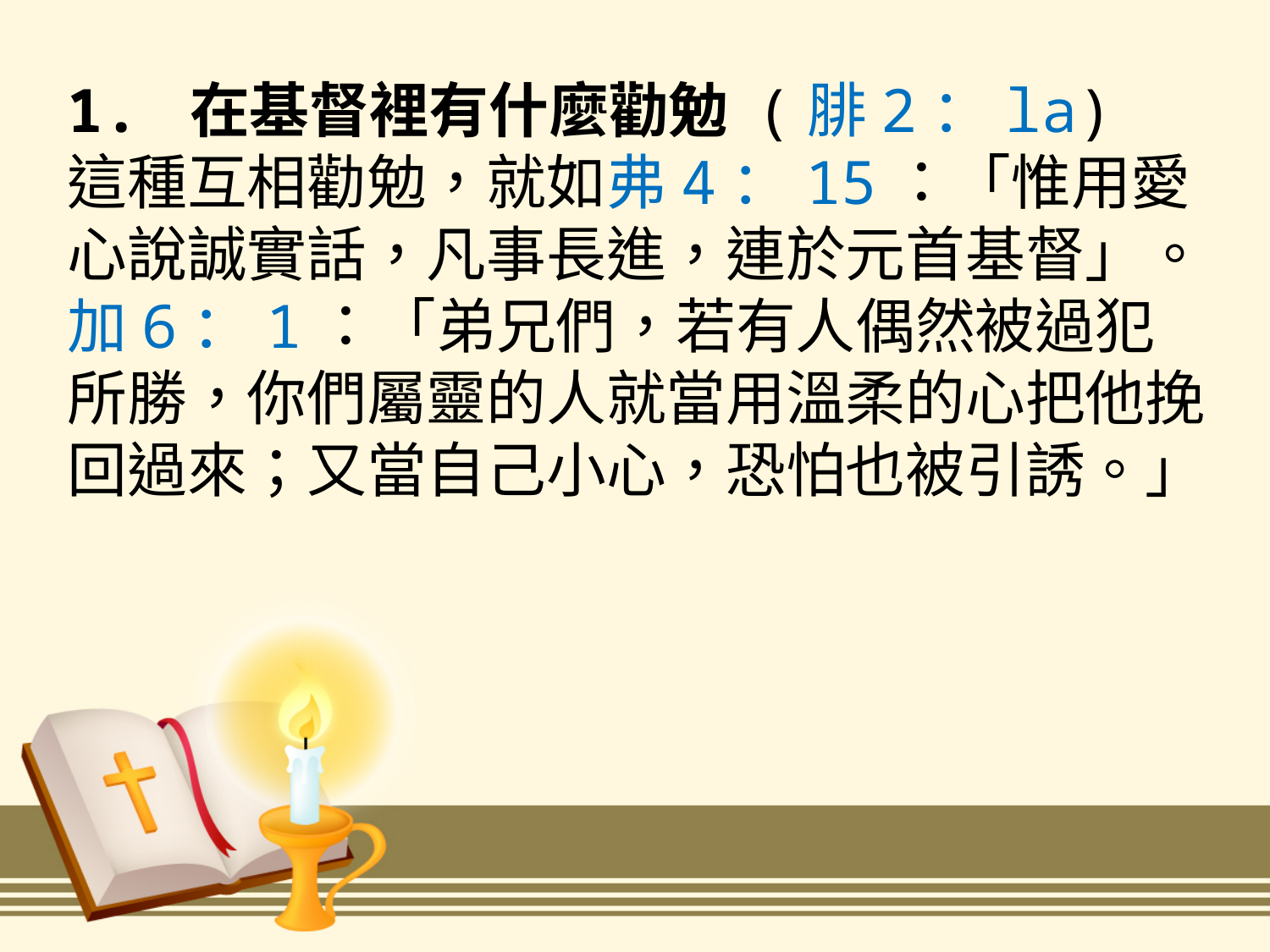

1. 在基督裡有什麼勸勉 (腓2：la)
這種互相勸勉，就如弗4：15：「惟用愛心說誠實話，凡事長進，連於元首基督」。
加6：1：「弟兄們，若有人偶然被過犯所勝，你們屬靈的人就當用溫柔的心把他挽回過來；又當自己小心，恐怕也被引誘。」